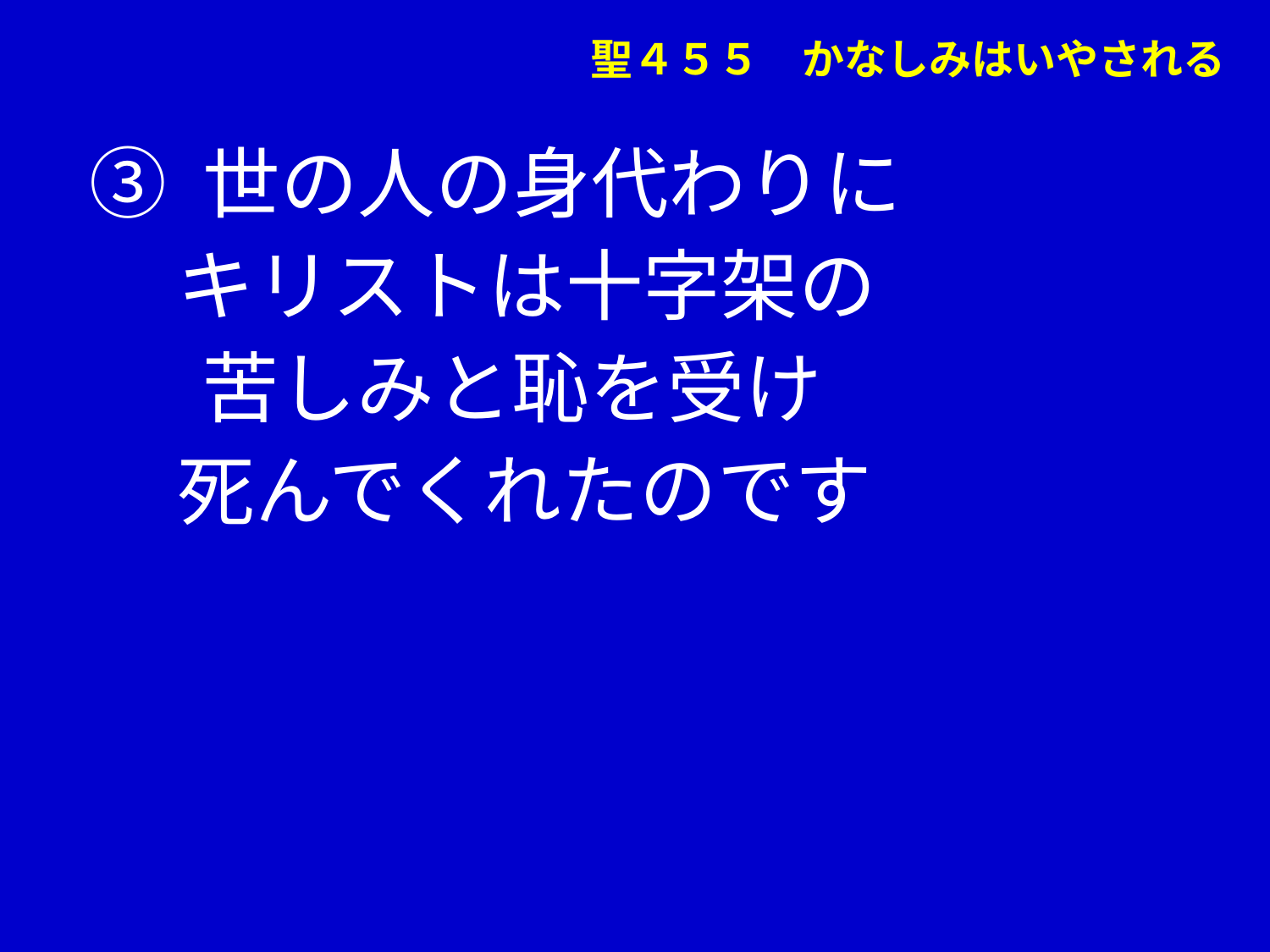

聖４５５　かなしみはいやされる
③ 世の人の身代わりに
    キリストは十字架の
　  苦しみと恥を受け
    死んでくれたのです